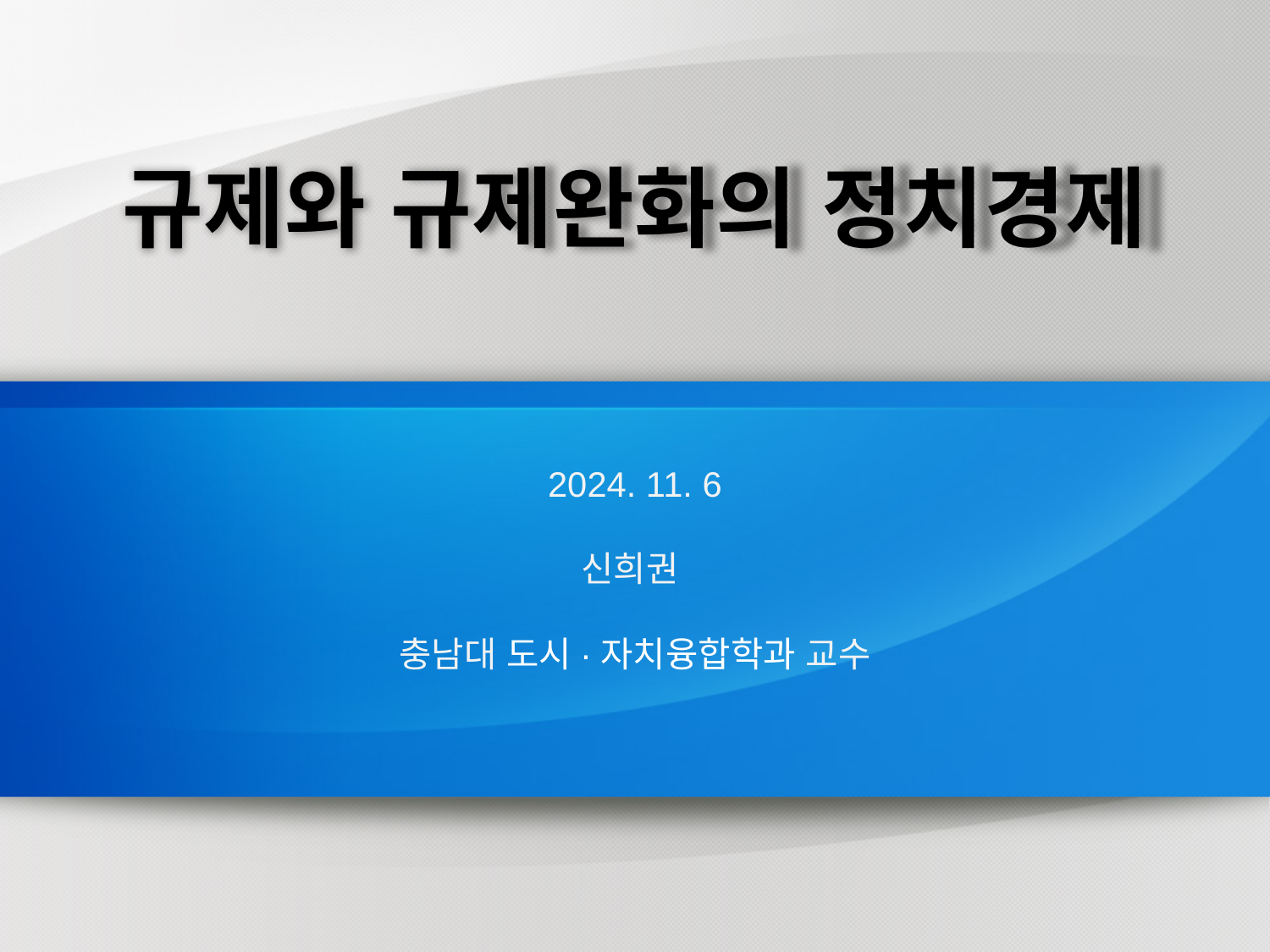

규제와 규제완화의 정치경제
2024. 11. 6

신희권

충남대 도시·자치융합학과 교수